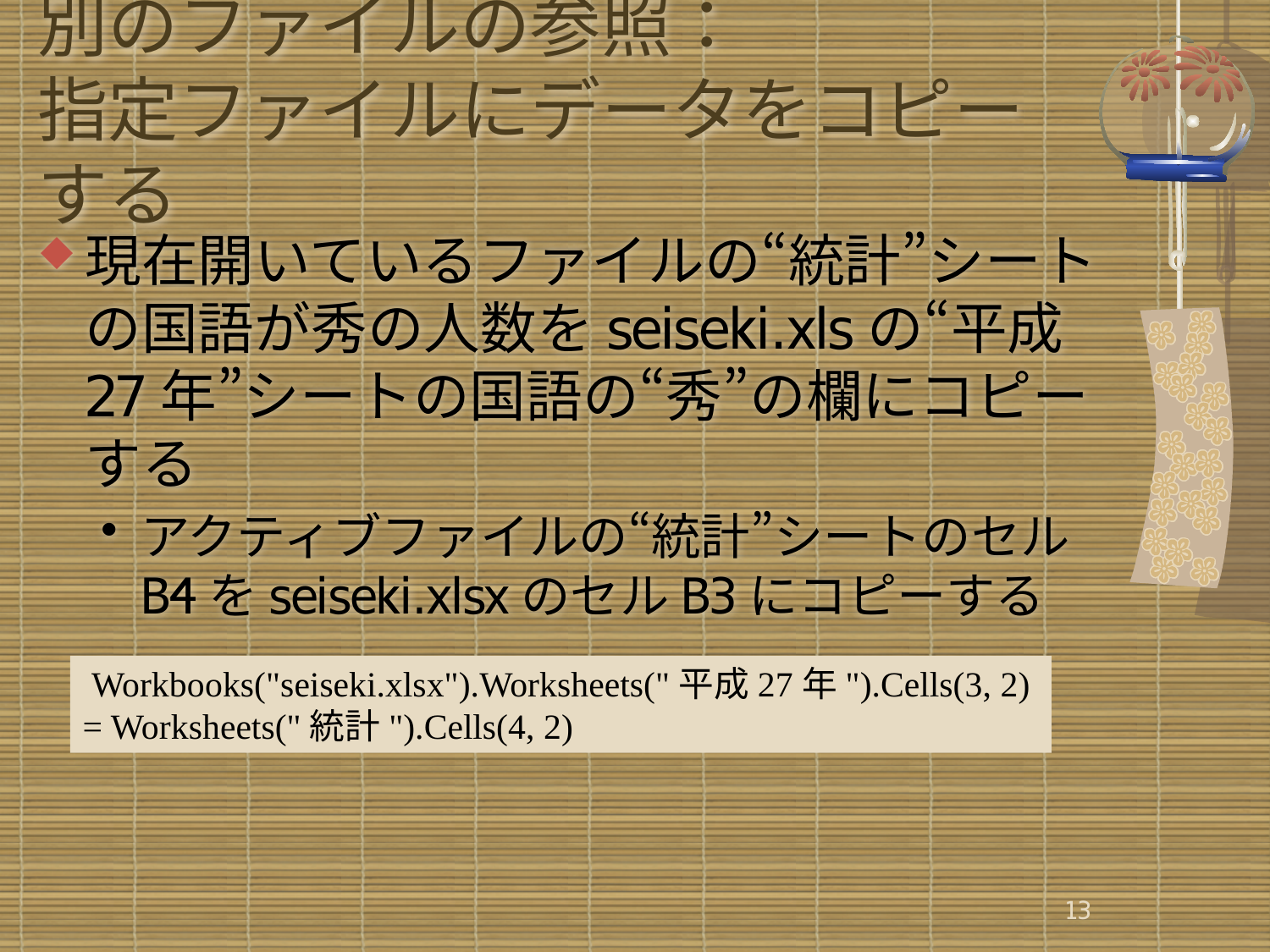

# 別のファイルの参照： 指定ファイルにデータをコピーする
現在開いているファイルの“統計”シートの国語が秀の人数をseiseki.xlsの“平成27年”シートの国語の“秀”の欄にコピーする
アクティブファイルの“統計”シートのセルB4をseiseki.xlsxのセルB3にコピーする
 Workbooks("seiseki.xlsx").Worksheets("平成27年").Cells(3, 2)
= Worksheets("統計").Cells(4, 2)
13